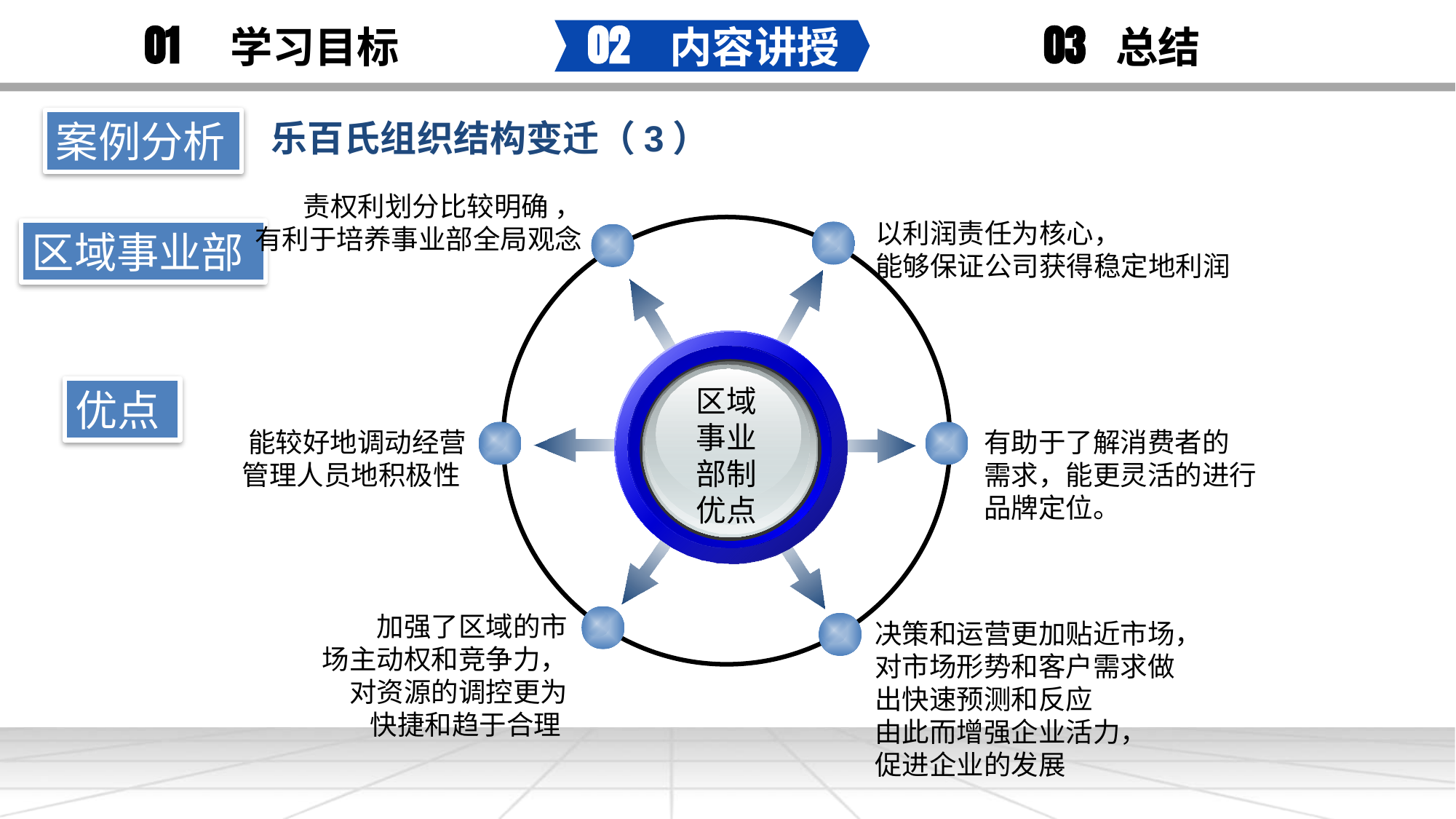

02   内容讲授
03  总结
01    学习目标

案例分析
乐百氏组织结构变迁（3）
责权利划分比较明确 ，
有利于培养事业部全局观念
以利润责任为核心，
能够保证公司获得稳定地利润

区域事业部

区域
事业
部制
优点
优点
能较好地调动经营
管理人员地积极性
有助于了解消费者的
需求，能更灵活的进行
品牌定位。

加强了区域的市
场主动权和竞争力，
对资源的调控更为
快捷和趋于合理

决策和运营更加贴近市场，
对市场形势和客户需求做
出快速预测和反应
由此而增强企业活力，
促进企业的发展